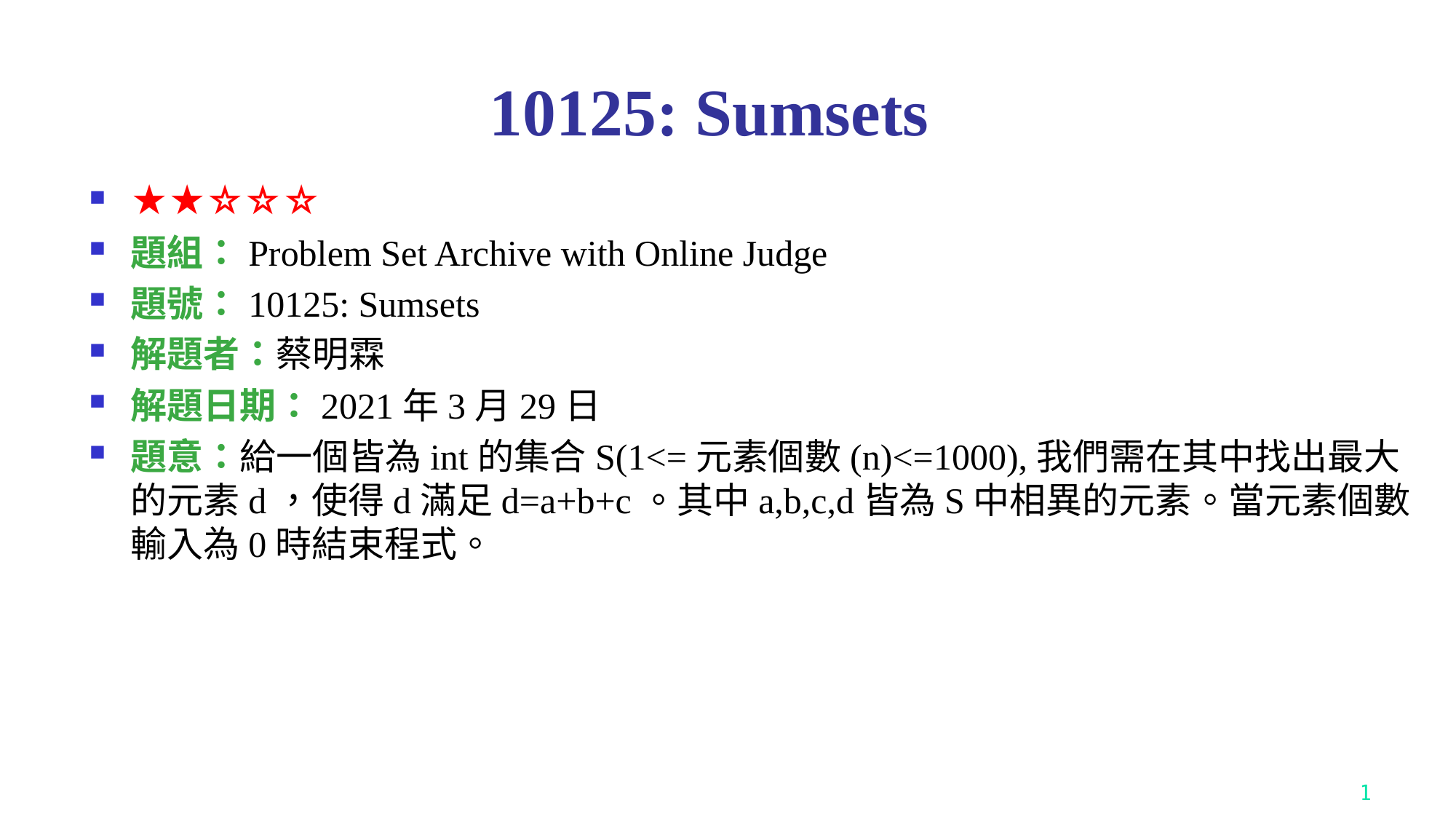

# 10125: Sumsets
★★☆☆☆
題組：Problem Set Archive with Online Judge
題號：10125: Sumsets
解題者：蔡明霖
解題日期：2021年3月29日
題意：給一個皆為int的集合S(1<=元素個數(n)<=1000),我們需在其中找出最大的元素d，使得d滿足d=a+b+c。其中a,b,c,d皆為S中相異的元素。當元素個數輸入為0時結束程式。
1